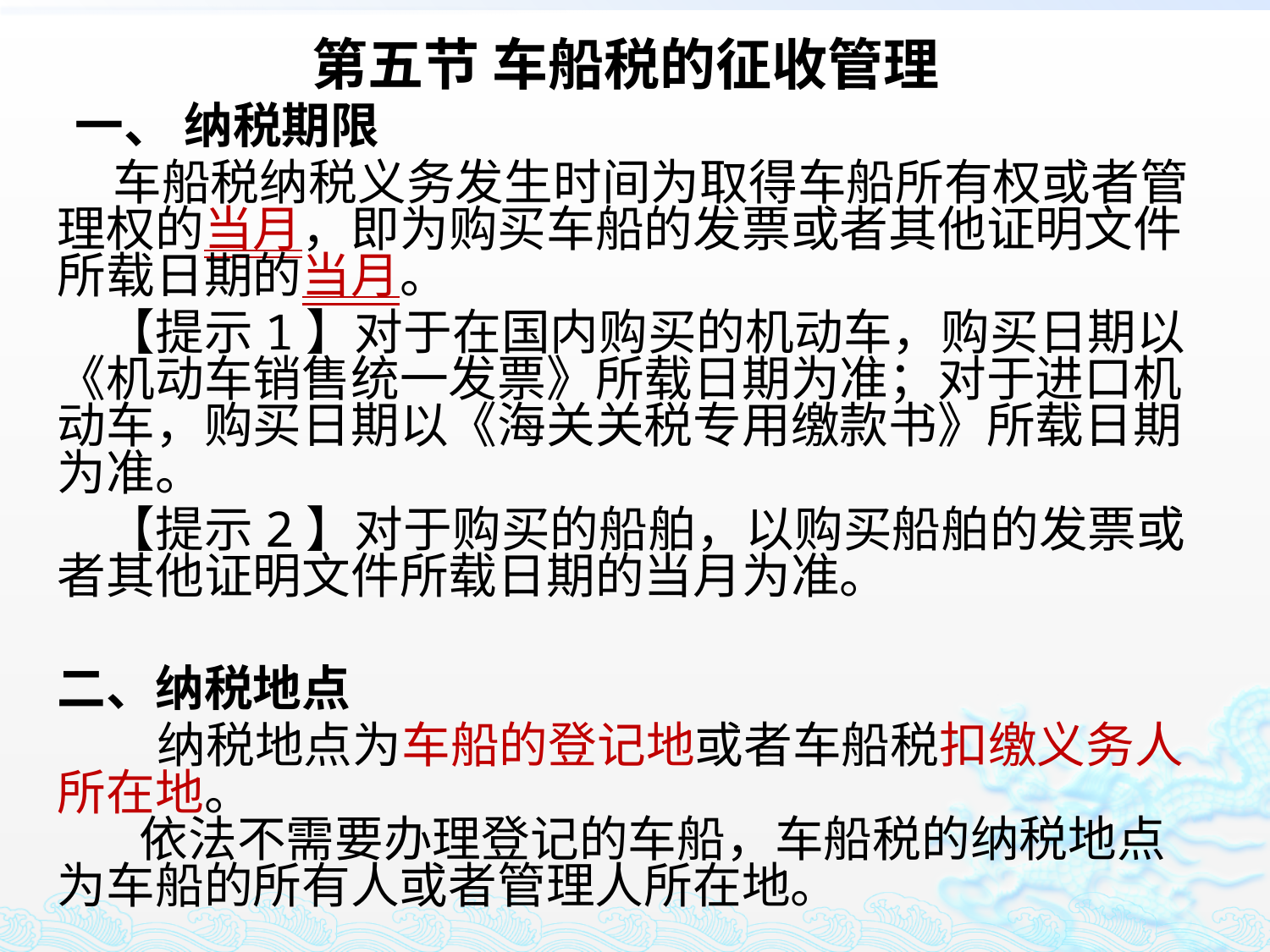

第五节 车船税的征收管理
 一、 纳税期限
    车船税纳税义务发生时间为取得车船所有权或者管理权的当月，即为购买车船的发票或者其他证明文件所载日期的当月。
　【提示1】对于在国内购买的机动车，购买日期以《机动车销售统一发票》所载日期为准；对于进口机动车，购买日期以《海关关税专用缴款书》所载日期为准。
　【提示2】对于购买的船舶，以购买船舶的发票或者其他证明文件所载日期的当月为准。

二、纳税地点
        纳税地点为车船的登记地或者车船税扣缴义务人所在地。
　   依法不需要办理登记的车船，车船税的纳税地点为车船的所有人或者管理人所在地。